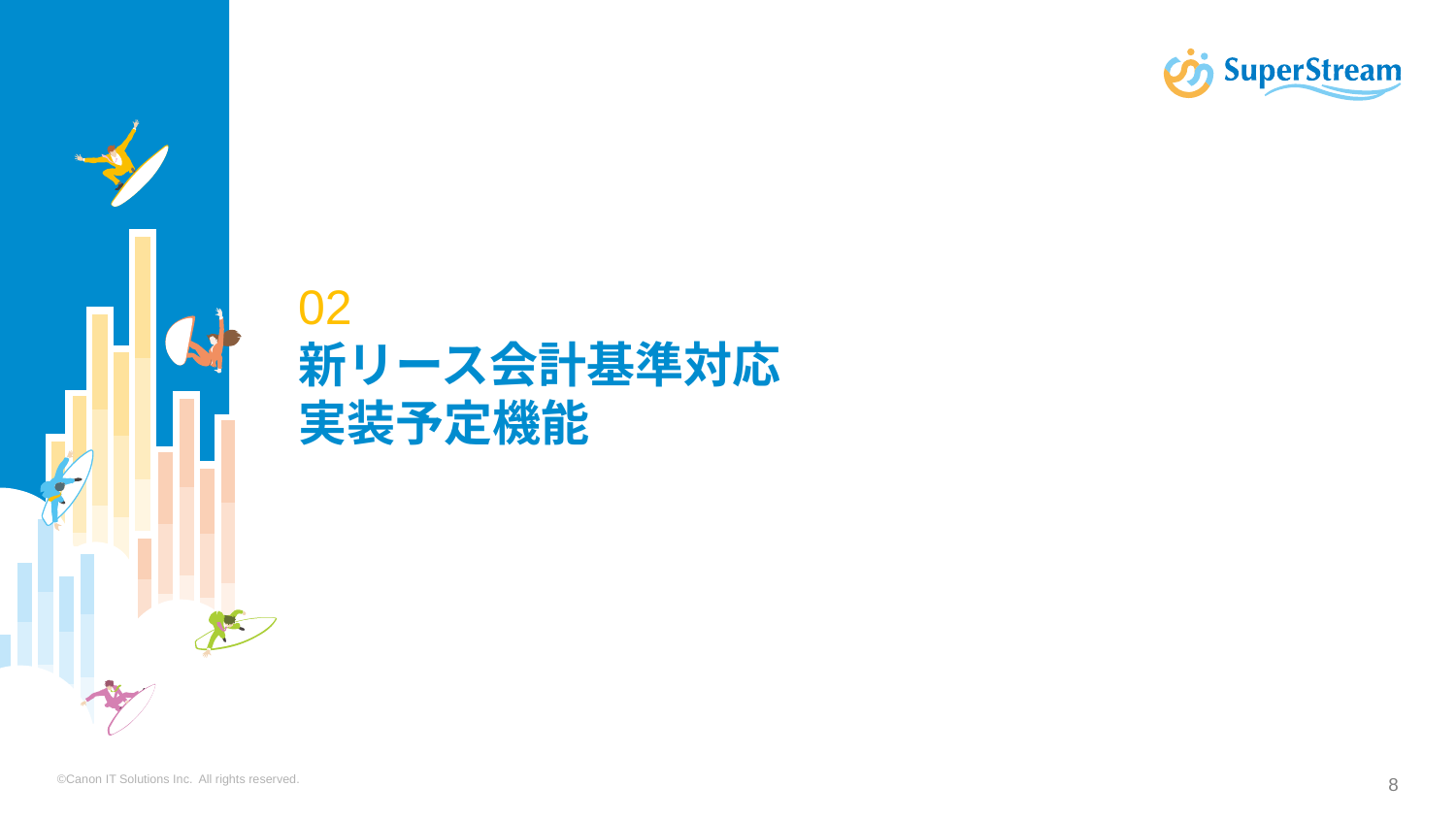

# 02 新リース会計基準対応 実装予定機能
©Canon IT Solutions Inc.  All rights reserved.
8